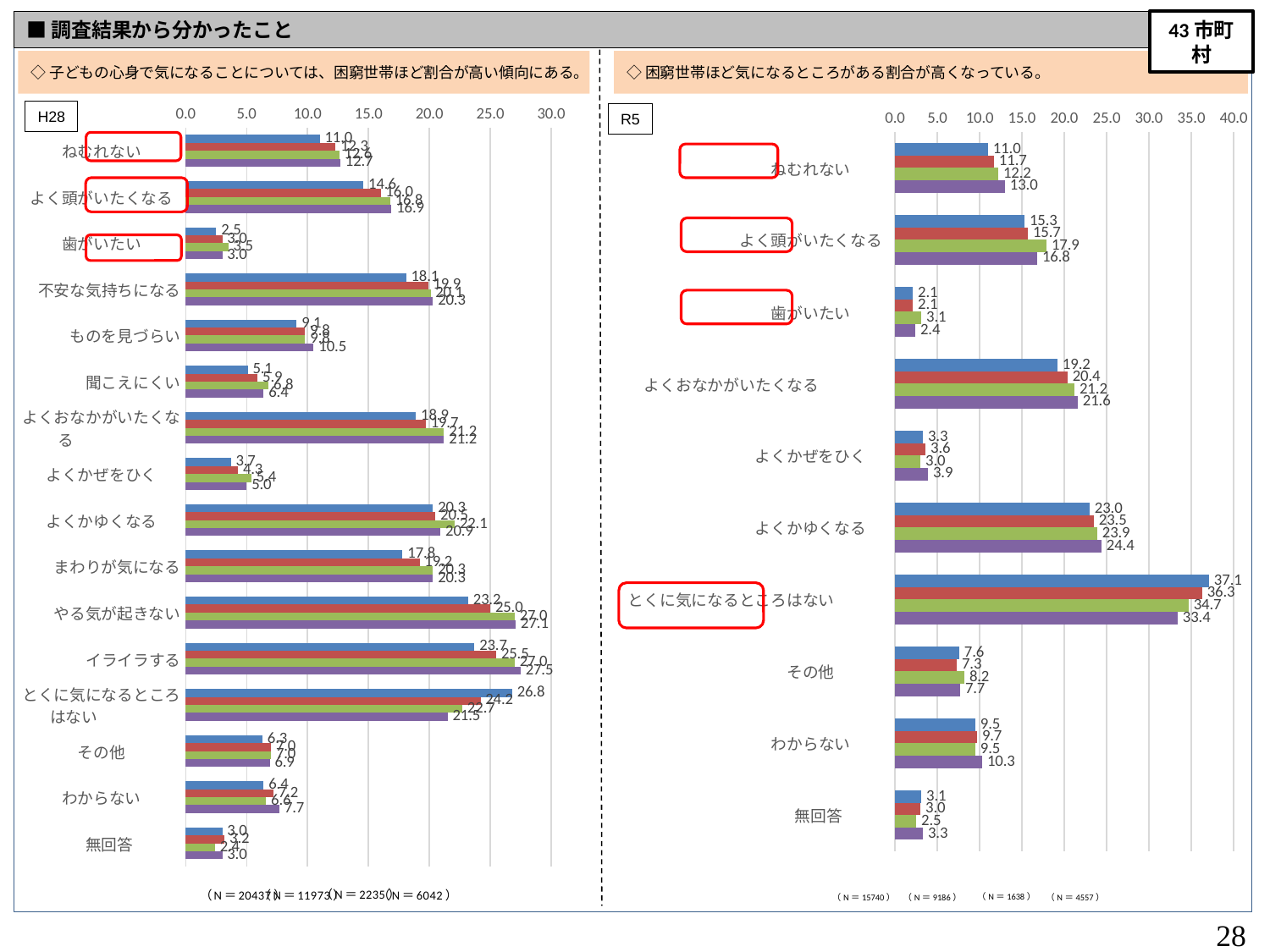

■調査結果から分かったこと
43市町村

◇子どもの心身で気になることについては、困窮世帯ほど割合が高い傾向にある。
◇困窮世帯ほど気になるところがある割合が高くなっている。

### Chart

| Category | 中央値以上 | 困窮度Ⅲ | 困窮度Ⅱ | 困窮度Ⅰ |
|---|---|---|---|---|
| ねむれない           | 11.0 | 11.7 | 12.2 | 13.0 |
| よく頭がいたくなる   | 15.3 | 15.7 | 17.9 | 16.8 |
| 歯がいたい           | 2.1 | 2.1 | 3.1 | 2.4 |
| よくおなかがいたくなる                   | 19.2 | 20.4 | 21.2 | 21.6 |
| よくかぜをひく       | 3.3 | 3.6 | 3.0 | 3.9 |
| よくかゆくなる       | 23.0 | 23.5 | 23.9 | 24.4 |
| とくに気になるところはない               | 37.1 | 36.3 | 34.7 | 33.4 |
| その他               | 7.6 | 7.3 | 8.2 | 7.7 |
| わからない           | 9.5 | 9.7 | 9.5 | 10.3 |
|   無回答             | 3.1 | 3.0 | 2.5 | 3.3 |

### Chart

| Category | 中央値以上 | 困窮度Ⅲ | 困窮度Ⅱ | 困窮度Ⅰ |
|---|---|---|---|---|
| ねむれない           | 11.0 | 12.3 | 12.6 | 12.7 |
| よく頭がいたくなる   | 14.6 | 16.0 | 16.8 | 16.9 |
| 歯がいたい           | 2.5 | 3.0 | 3.5 | 3.0 |
| 不安な気持ちになる | 18.1 | 19.9 | 20.1 | 20.3 |
| ものを見づらい | 9.1 | 9.8 | 9.8 | 10.5 |
| 聞こえにくい | 5.1 | 5.9 | 6.8 | 6.4 |
| よくおなかがいたくなる                   | 18.9 | 19.7 | 21.2 | 21.2 |
| よくかぜをひく       | 3.7 | 4.3 | 5.4 | 5.0 |
| よくかゆくなる       | 20.3 | 20.5 | 22.1 | 20.9 |
| まわりが気になる | 17.8 | 19.2 | 20.3 | 20.3 |
| やる気が起きない | 23.2 | 25.0 | 27.0 | 27.1 |
| イライラする | 23.7 | 25.5 | 27.0 | 27.5 |
| とくに気になるところはない               | 26.8 | 24.2 | 22.7 | 21.5 |
| その他               | 6.3 | 7.0 | 7.0 | 6.9 |
| わからない           | 6.4 | 7.2 | 6.6 | 7.7 |
| 無回答             | 3.0 | 3.2 | 2.4 | 3.0 |
H28
R5
（N＝1638）
（N＝15740）
（N＝9186）
（N＝4557）
28